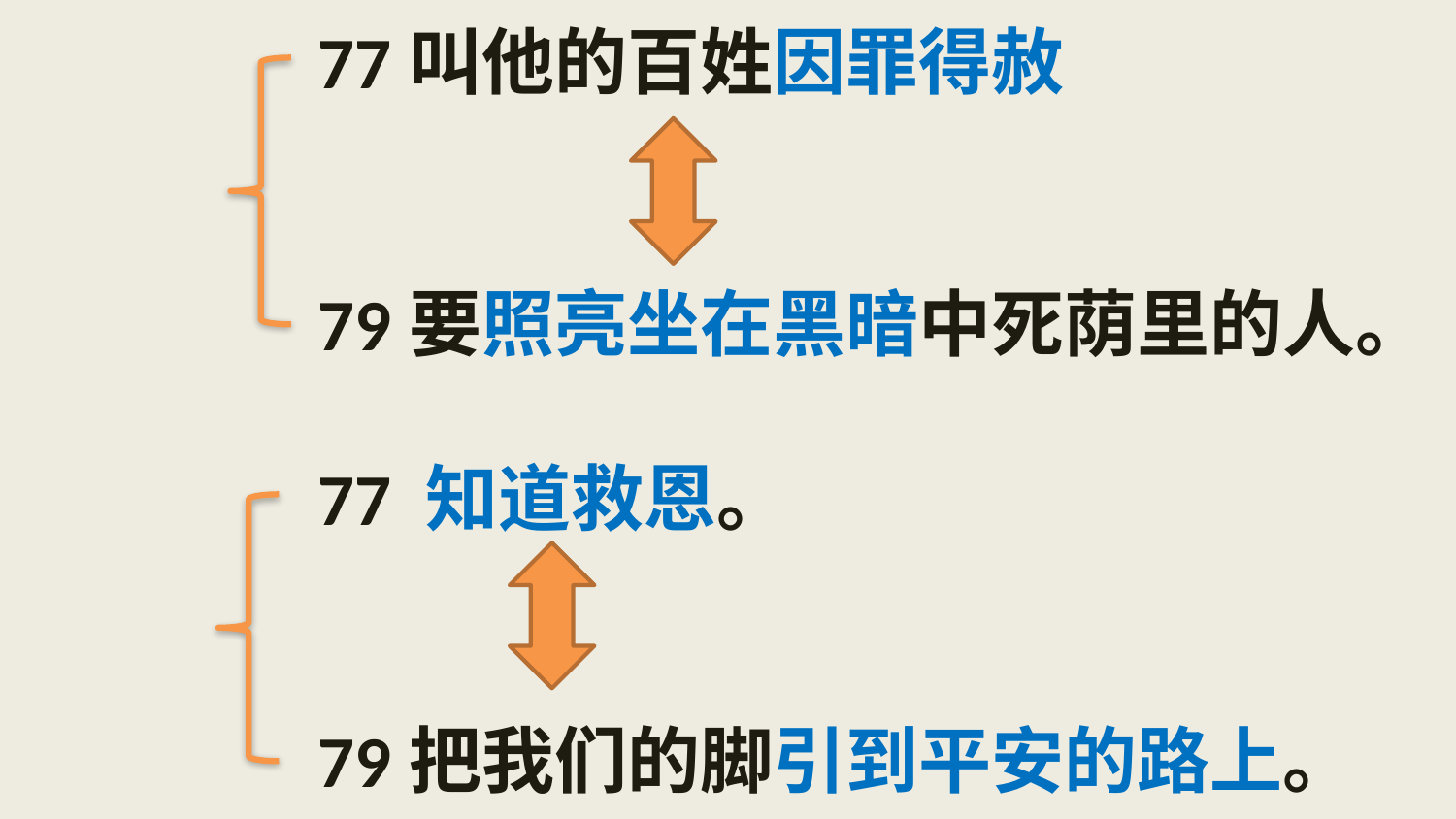

# 77叫他的百姓因罪得赦 79要照亮坐在黑暗中死荫里的人。 77 知道救恩。 79把我们的脚引到平安的路上。